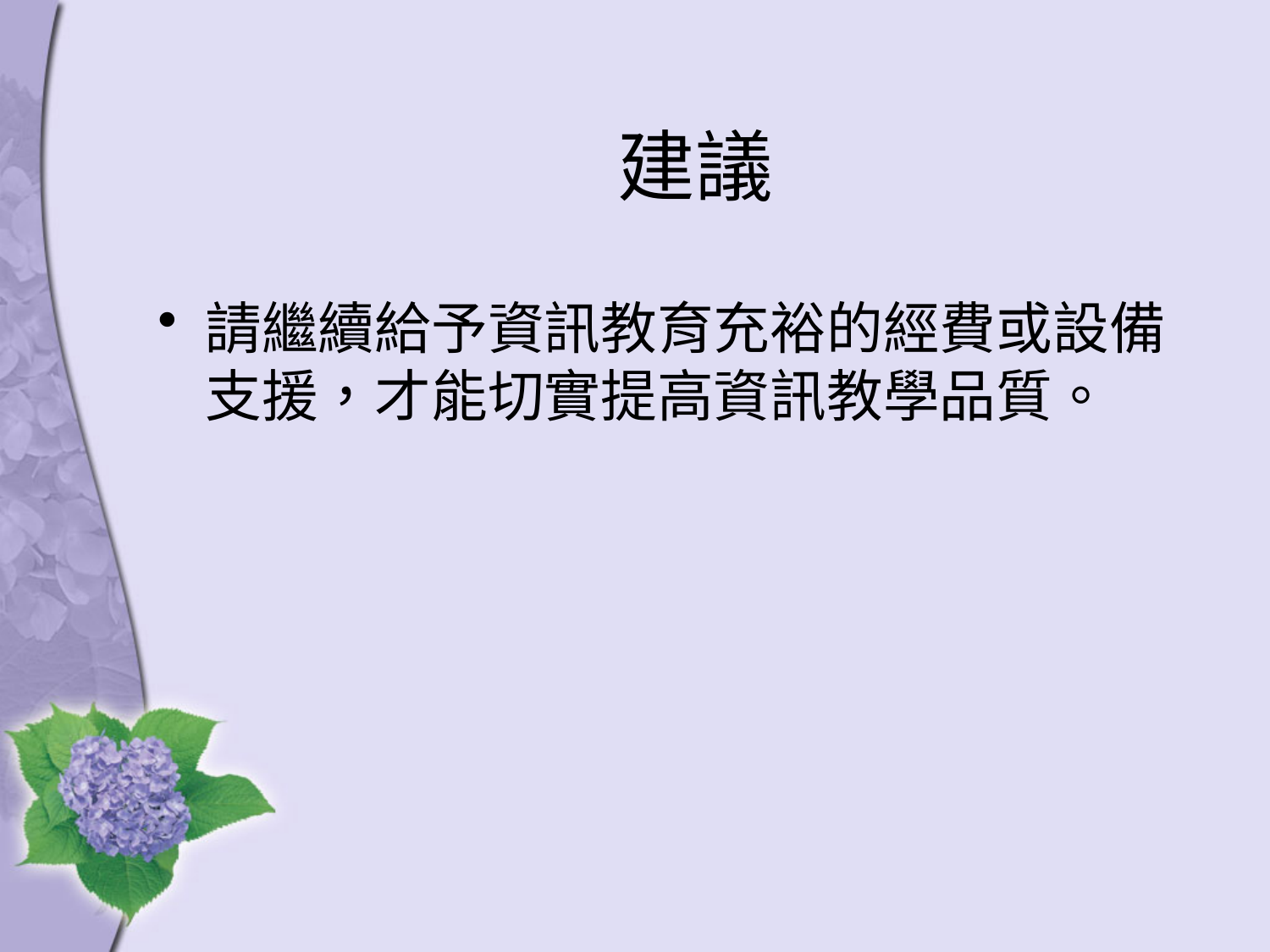

# 建議
請繼續給予資訊教育充裕的經費或設備支援，才能切實提高資訊教學品質。